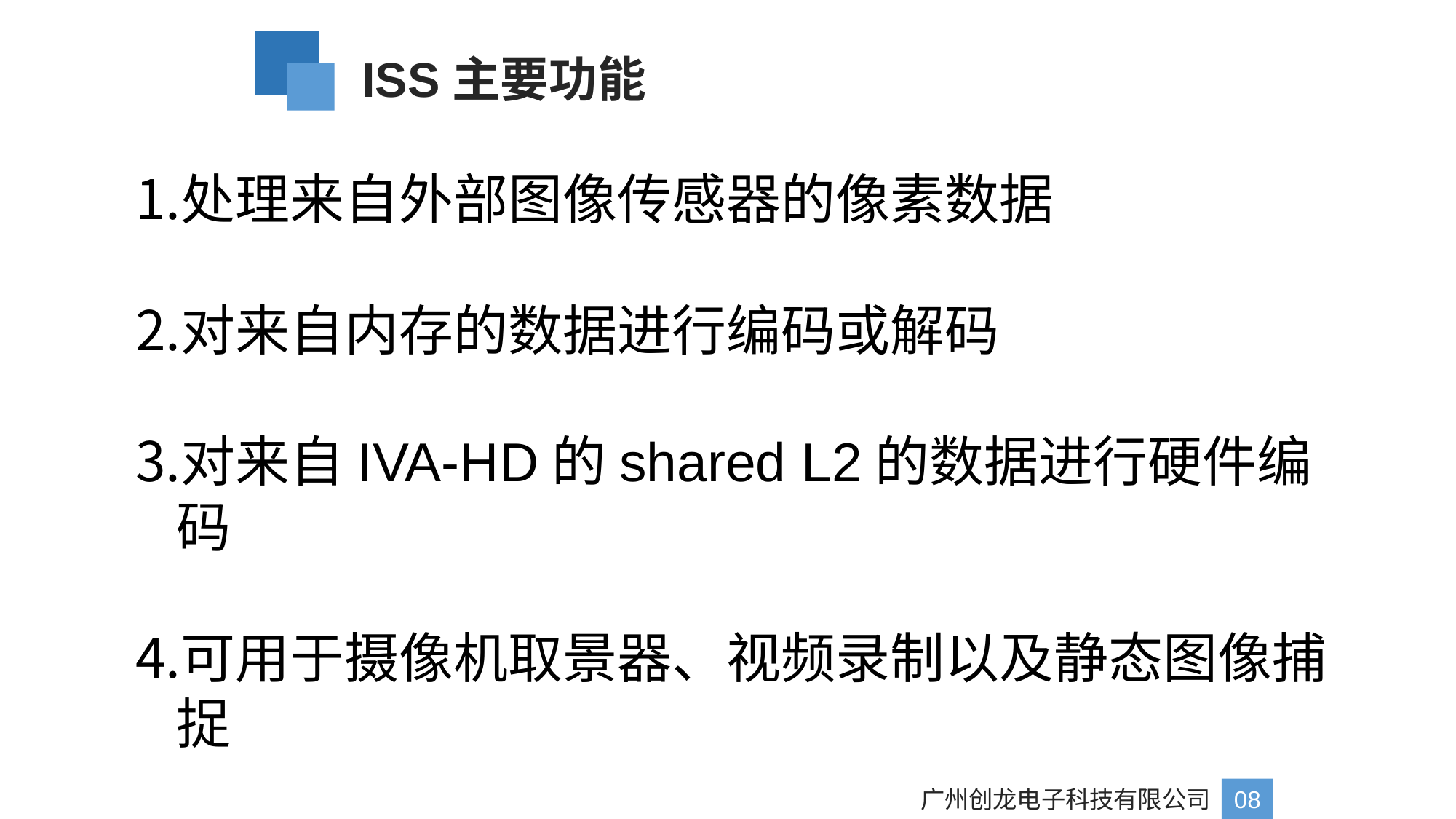

ISS主要功能
处理来自外部图像传感器的像素数据

对来自内存的数据进行编码或解码

对来自IVA-HD的shared L2的数据进行硬件编码

可用于摄像机取景器、视频录制以及静态图像捕捉
广州创龙电子科技有限公司
08